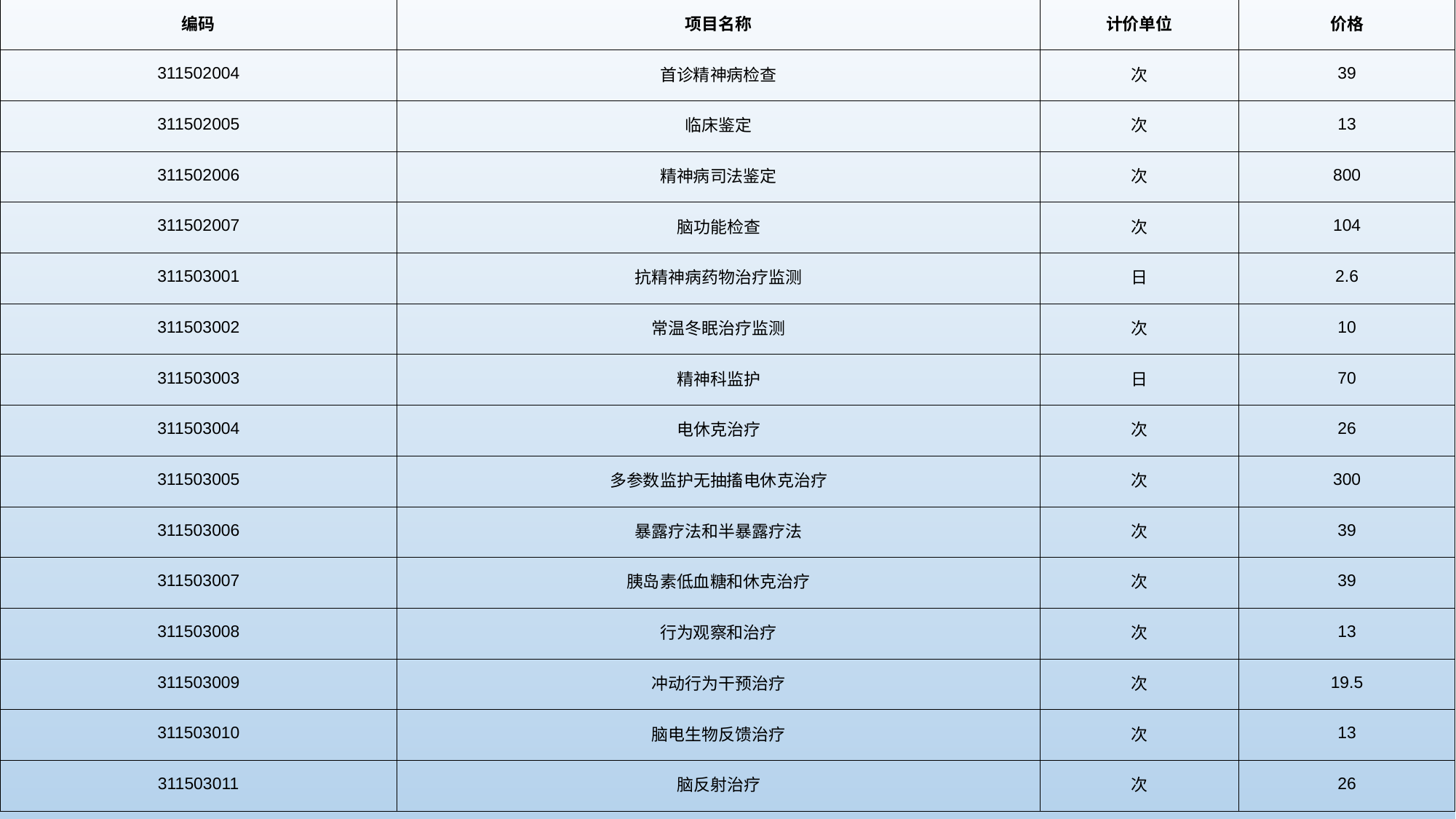

| 编码 | 项目名称 | 计价单位 | 价格 |
| --- | --- | --- | --- |
| 311502004 | 首诊精神病检查 | 次 | 39 |
| 311502005 | 临床鉴定 | 次 | 13 |
| 311502006 | 精神病司法鉴定 | 次 | 800 |
| 311502007 | 脑功能检查 | 次 | 104 |
| 311503001 | 抗精神病药物治疗监测 | 日 | 2.6 |
| 311503002 | 常温冬眠治疗监测 | 次 | 10 |
| 311503003 | 精神科监护 | 日 | 70 |
| 311503004 | 电休克治疗 | 次 | 26 |
| 311503005 | 多参数监护无抽搐电休克治疗 | 次 | 300 |
| 311503006 | 暴露疗法和半暴露疗法 | 次 | 39 |
| 311503007 | 胰岛素低血糖和休克治疗 | 次 | 39 |
| 311503008 | 行为观察和治疗 | 次 | 13 |
| 311503009 | 冲动行为干预治疗 | 次 | 19.5 |
| 311503010 | 脑电生物反馈治疗 | 次 | 13 |
| 311503011 | 脑反射治疗 | 次 | 26 |